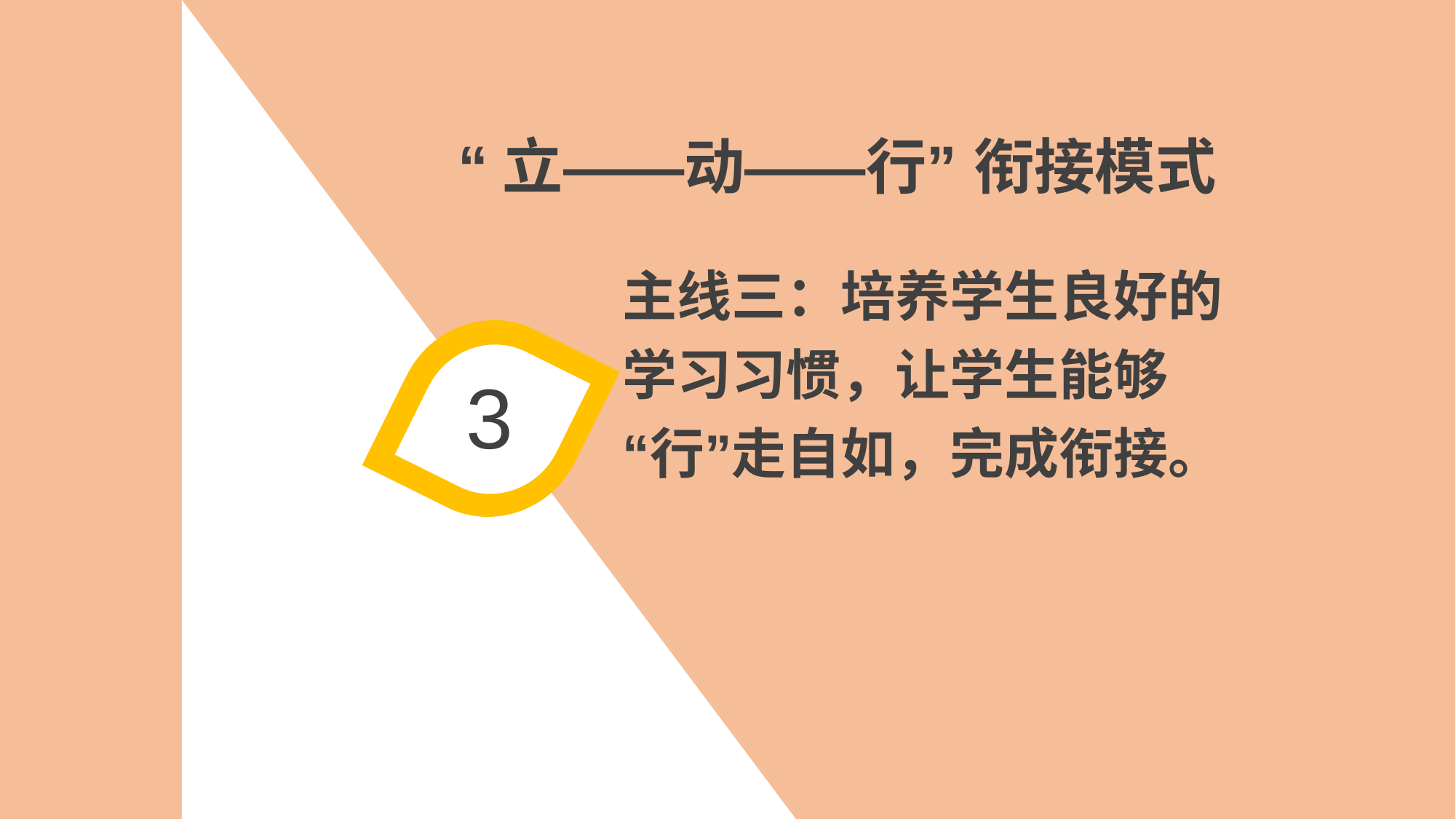

“立——动——行” 衔接模式
主线三：培养学生良好的学习习惯，让学生能够“行”走自如，完成衔接。
3